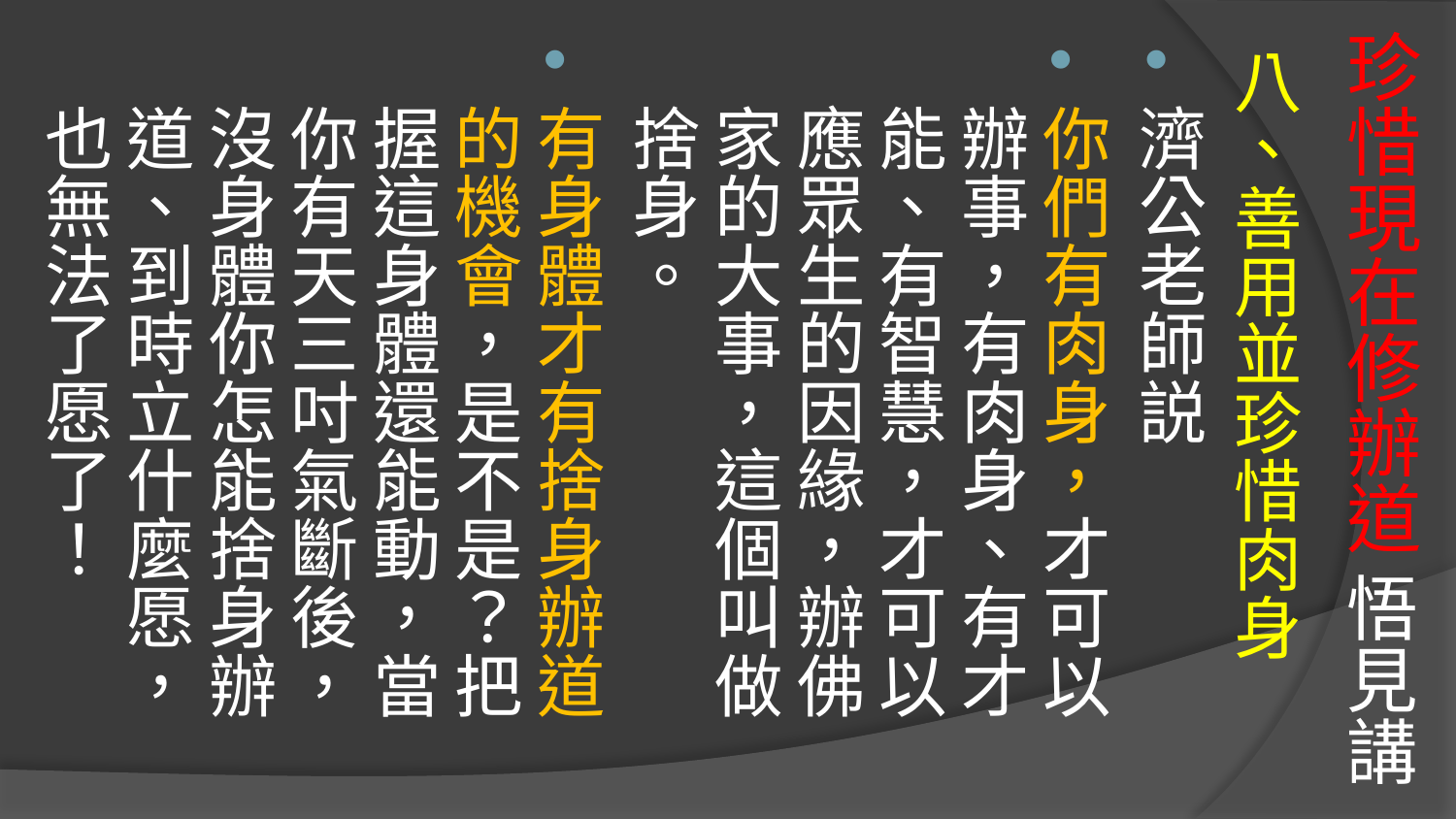

# 珍惜現在修辦道 悟見講
八、善用並珍惜肉身
濟公老師説
你們有肉身，才可以辦事，有肉身、有才能、有智慧，才可以應眾生的因緣，辦佛家的大事，這個叫做捨身。
有身體才有捨身辦道的機會，是不是？把握這身體還能動，當你有天三吋氣斷後，沒身體你怎能捨身辦道、到時立什麼愿，也無法了愿了！